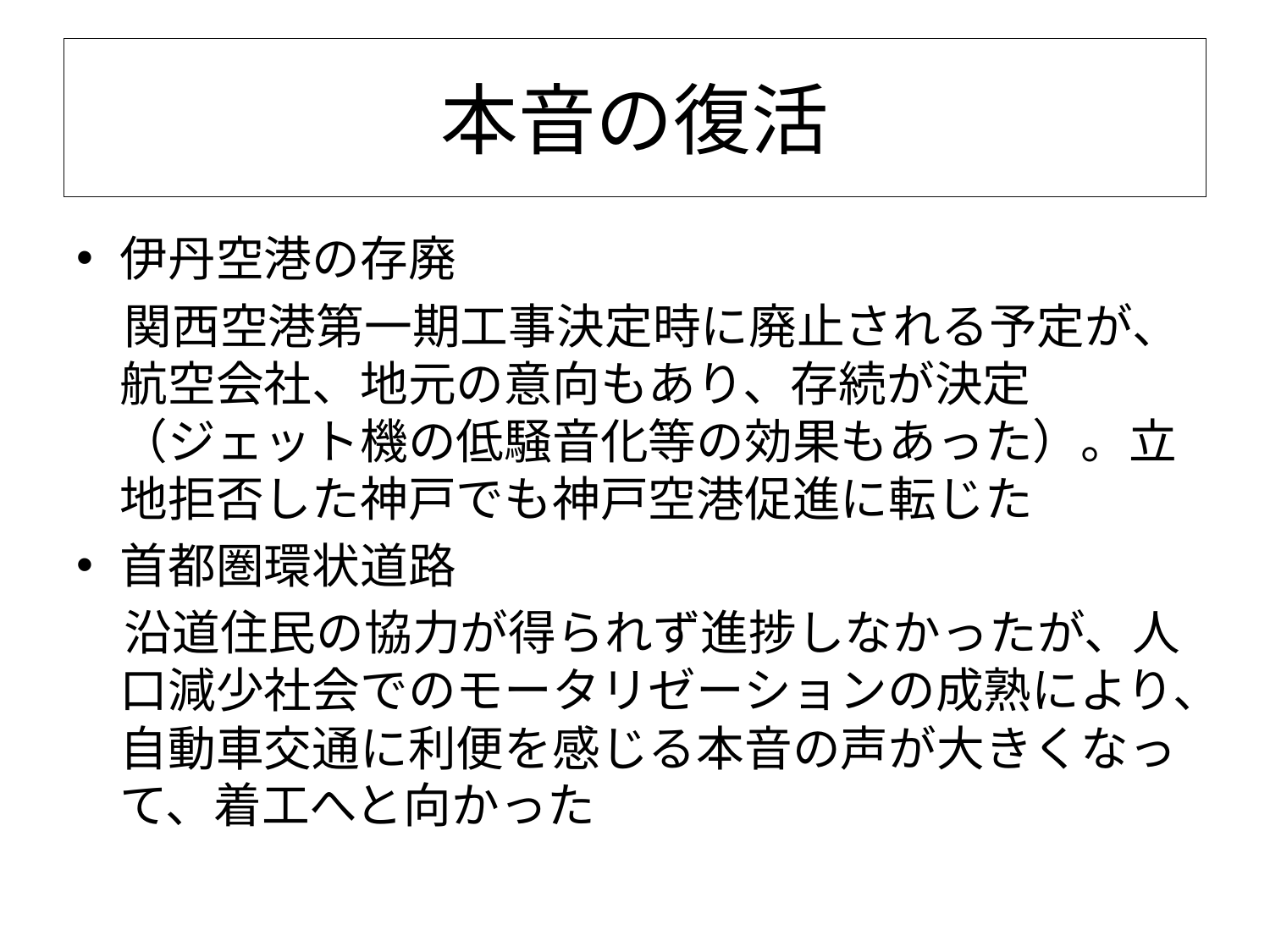

# 本音の復活
伊丹空港の存廃
　関西空港第一期工事決定時に廃止される予定が、航空会社、地元の意向もあり、存続が決定（ジェット機の低騒音化等の効果もあった）。立地拒否した神戸でも神戸空港促進に転じた
首都圏環状道路
　沿道住民の協力が得られず進捗しなかったが、人口減少社会でのモータリゼーションの成熟により、自動車交通に利便を感じる本音の声が大きくなって、着工へと向かった